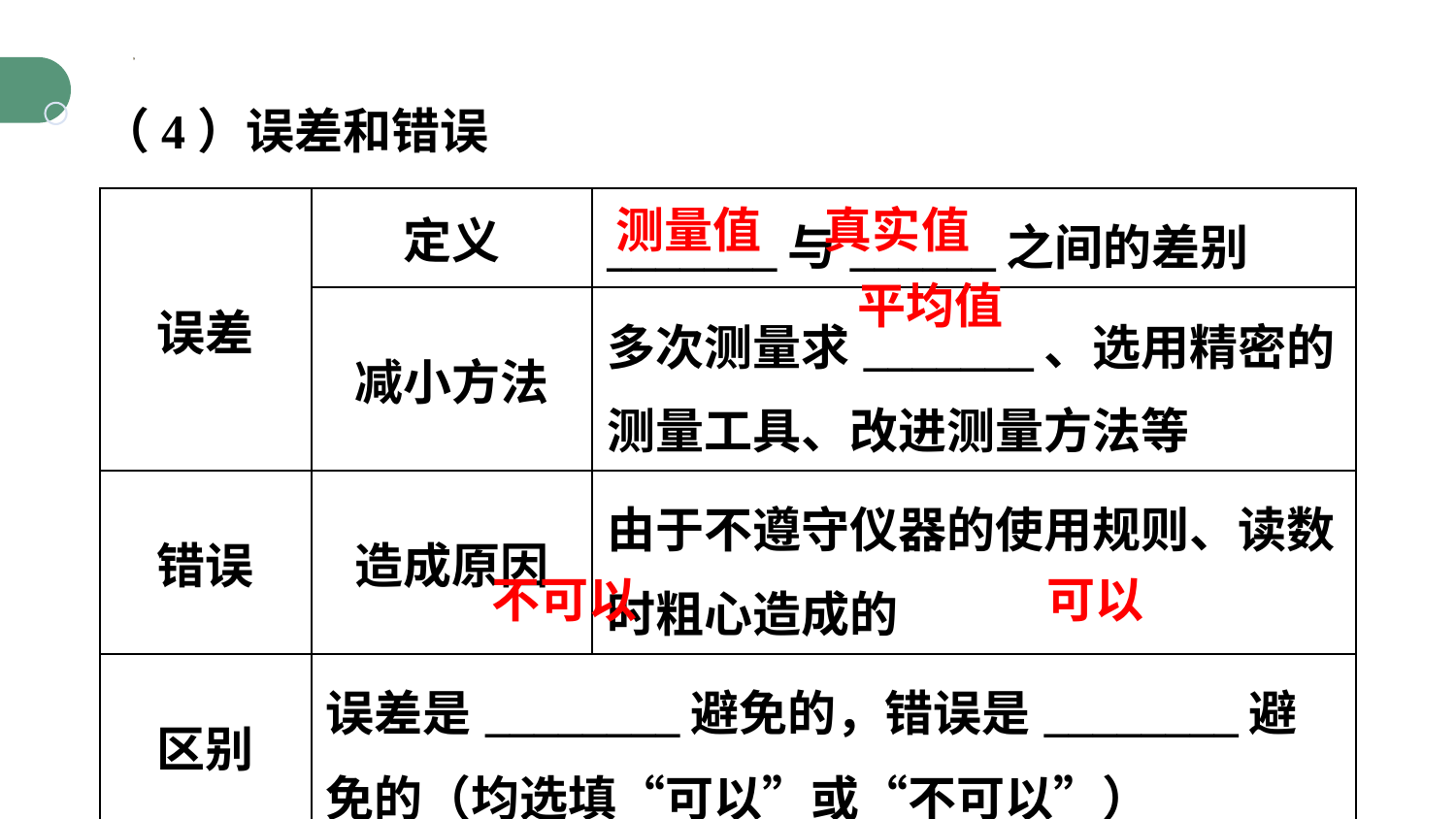

（4）误差和错误
| 误差 | 定义 | \_\_\_\_\_\_\_与\_\_\_\_\_\_之间的差别 |
| --- | --- | --- |
|  | 减小方法 | 多次测量求\_\_\_\_\_\_\_、选用精密的测量工具、改进测量方法等 |
| 错误 | 造成原因 | 由于不遵守仪器的使用规则、读数时粗心造成的 |
| 区别 | 误差是\_\_\_\_\_\_\_\_避免的，错误是\_\_\_\_\_\_\_\_避免的（均选填“可以”或“不可以”） |  |
测量值
真实值
平均值
不可以
可以